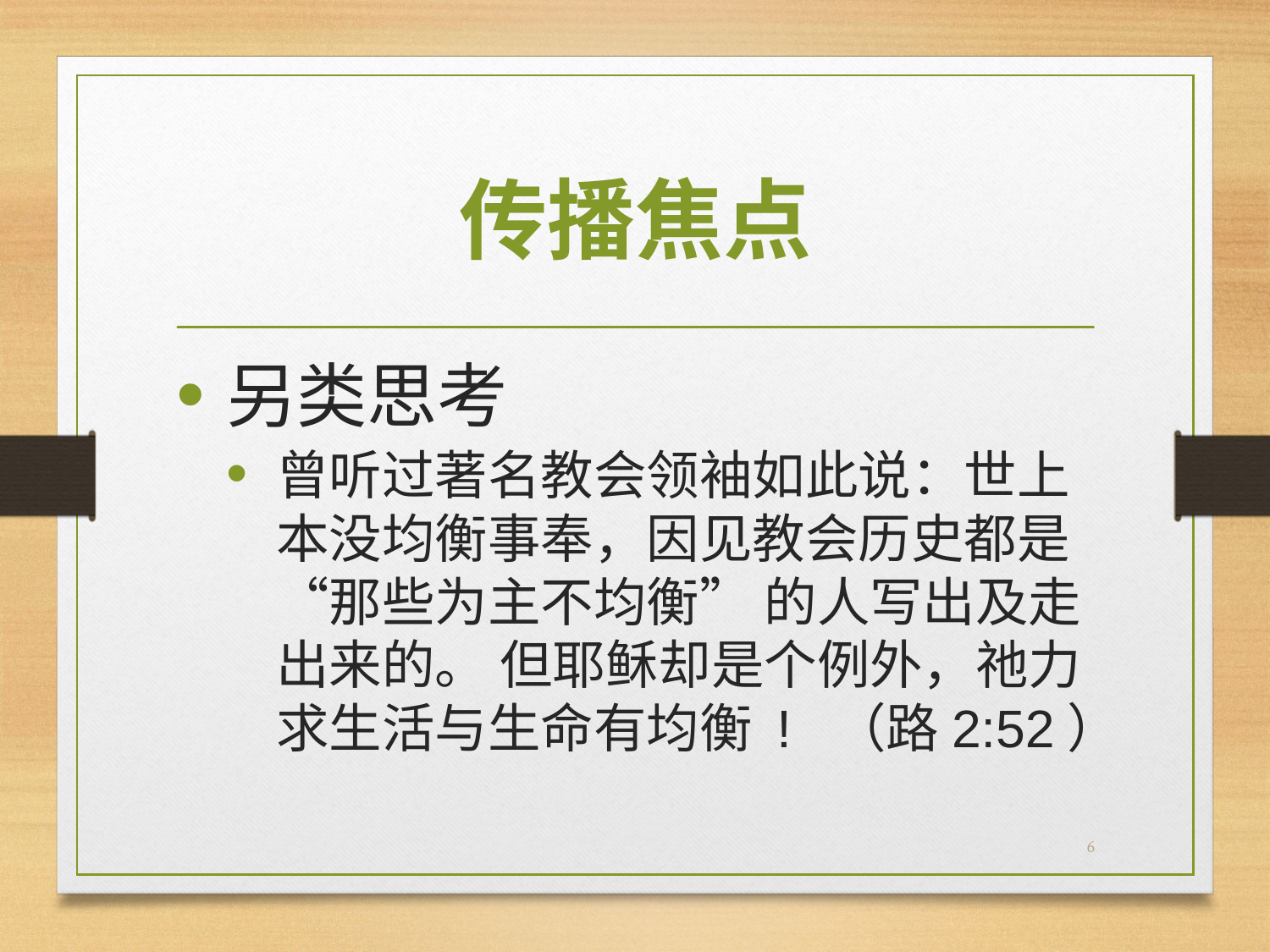

# 传播焦点
另类思考
曾听过著名教会领袖如此说：世上本没均衡事奉，因见教会历史都是 “那些为主不均衡” 的人写出及走出来的。 但耶稣却是个例外，祂力求生活与生命有均衡 !  （路2:52）
6